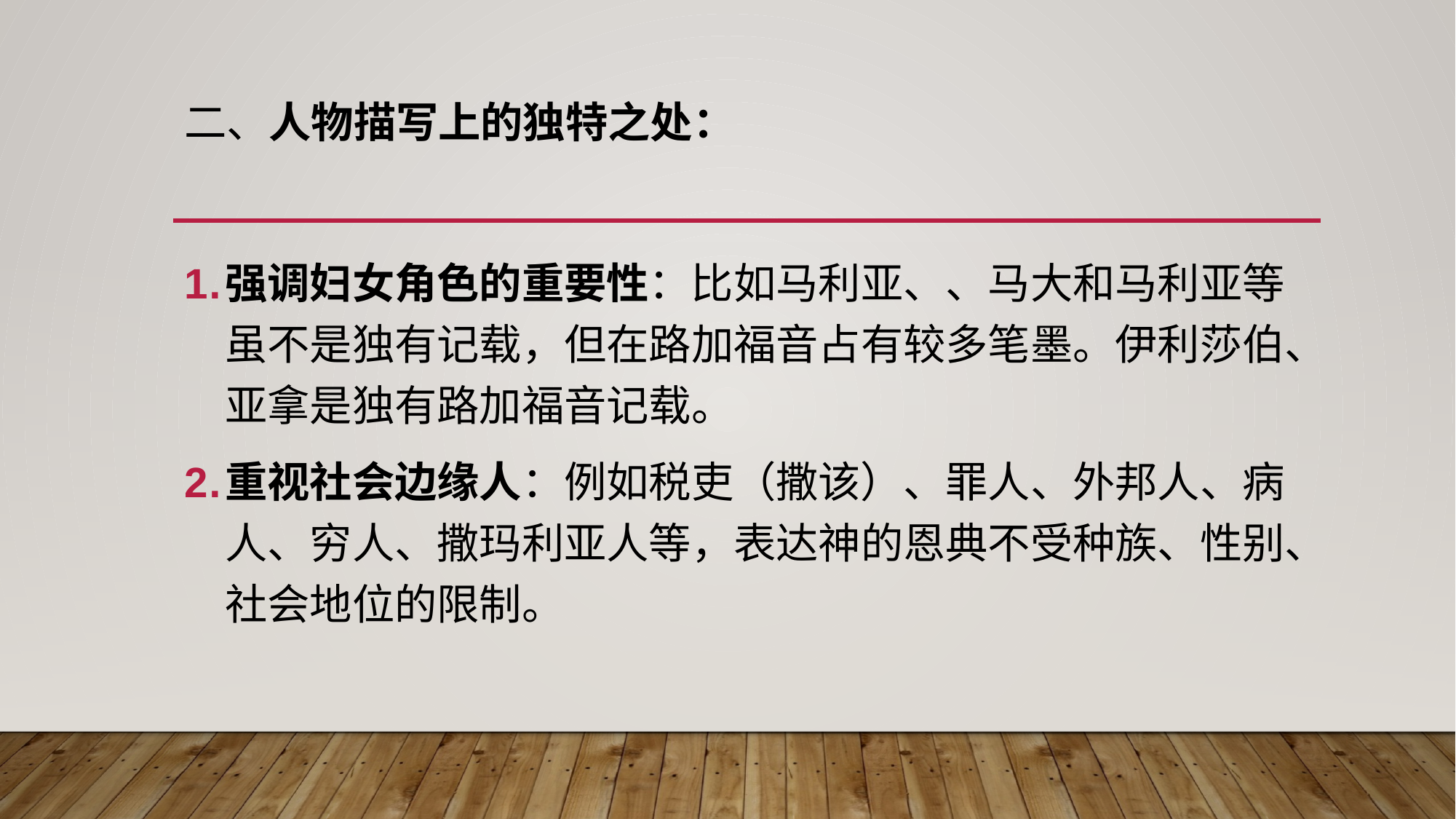

# 二、人物描写上的独特之处：
强调妇女角色的重要性：比如马利亚、、马大和马利亚等虽不是独有记载，但在路加福音占有较多笔墨。伊利莎伯、亚拿是独有路加福音记载。
重视社会边缘人：例如税吏（撒该）、罪人、外邦人、病人、穷人、撒玛利亚人等，表达神的恩典不受种族、性别、社会地位的限制。